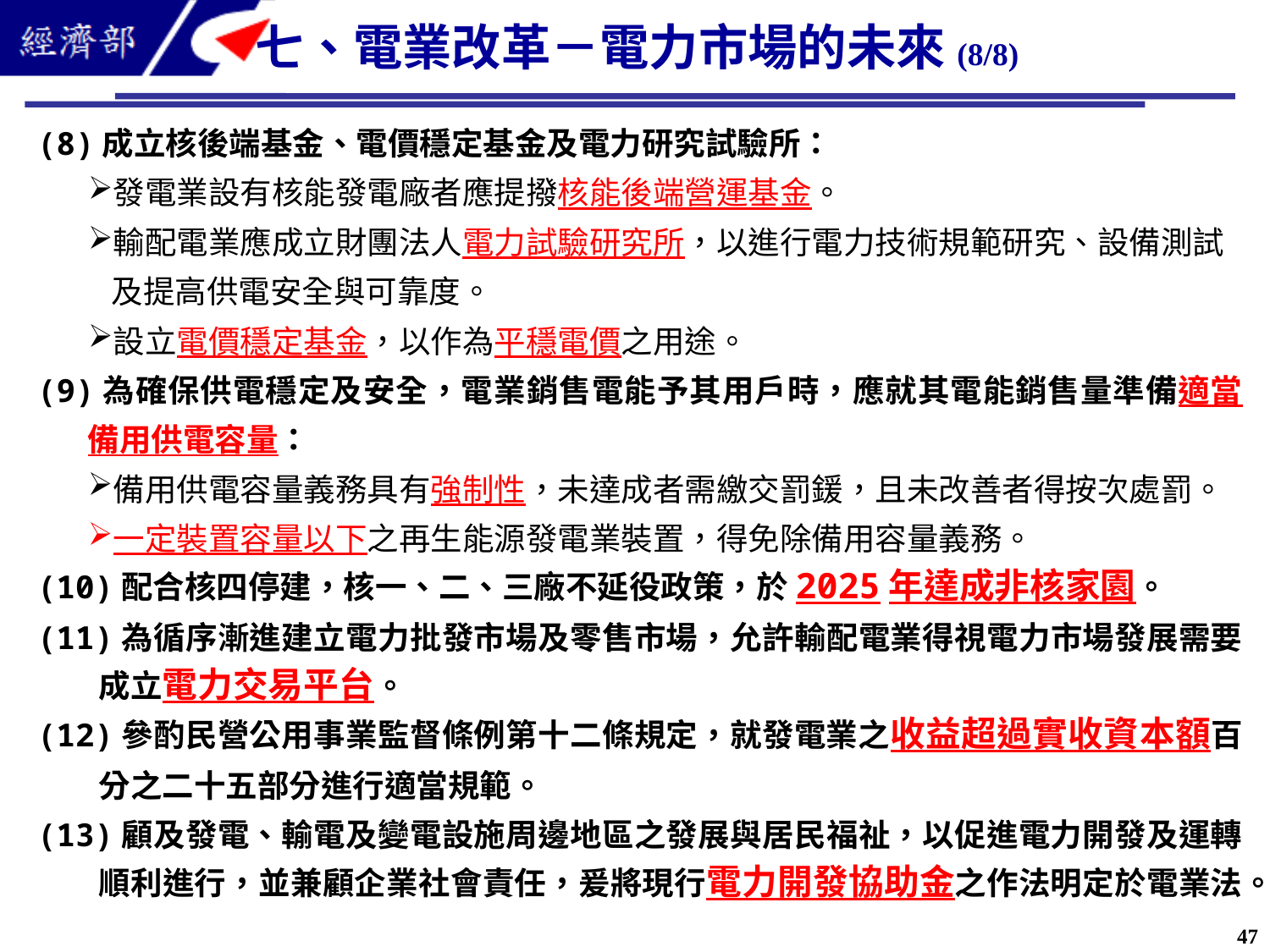

七、電業改革－電力市場的未來(8/8)

(8)成立核後端基金、電價穩定基金及電力研究試驗所：
發電業設有核能發電廠者應提撥核能後端營運基金。
輸配電業應成立財團法人電力試驗研究所，以進行電力技術規範研究、設備測試及提高供電安全與可靠度。
設立電價穩定基金，以作為平穩電價之用途。
(9)為確保供電穩定及安全，電業銷售電能予其用戶時，應就其電能銷售量準備適當備用供電容量：
備用供電容量義務具有強制性，未達成者需繳交罰鍰，且未改善者得按次處罰。
一定裝置容量以下之再生能源發電業裝置，得免除備用容量義務。
(10)配合核四停建，核一、二、三廠不延役政策，於2025年達成非核家園。
(11)為循序漸進建立電力批發市場及零售市場，允許輸配電業得視電力市場發展需要成立電力交易平台。
(12)參酌民營公用事業監督條例第十二條規定，就發電業之收益超過實收資本額百分之二十五部分進行適當規範。
(13)顧及發電、輸電及變電設施周邊地區之發展與居民福祉，以促進電力開發及運轉順利進行，並兼顧企業社會責任，爰將現行電力開發協助金之作法明定於電業法。
47